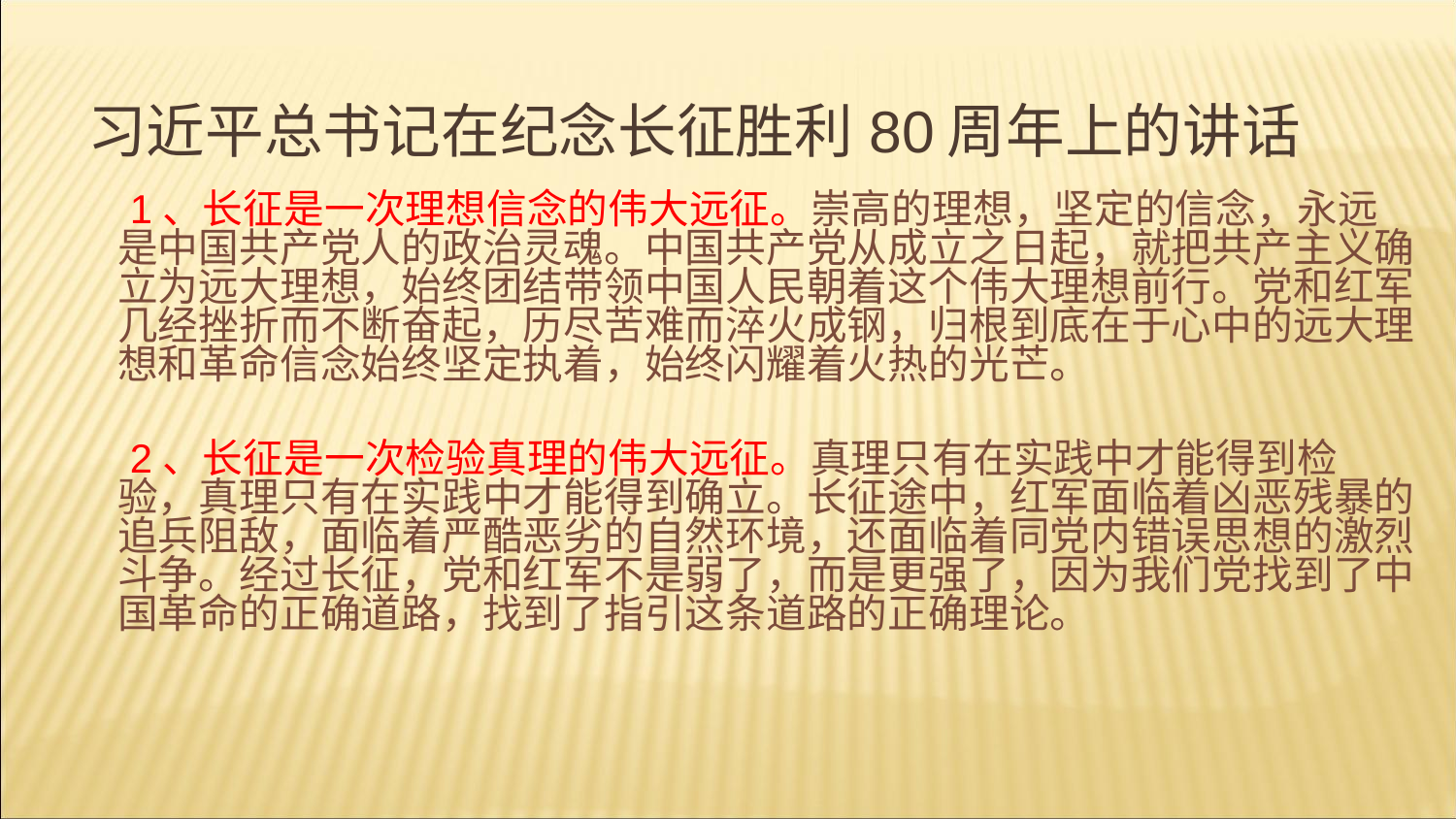

1、长征是一次理想信念的伟大远征。崇高的理想，坚定的信念，永远是中国共产党人的政治灵魂。中国共产党从成立之日起，就把共产主义确立为远大理想，始终团结带领中国人民朝着这个伟大理想前行。党和红军几经挫折而不断奋起，历尽苦难而淬火成钢，归根到底在于心中的远大理想和革命信念始终坚定执着，始终闪耀着火热的光芒。

      2、长征是一次检验真理的伟大远征。真理只有在实践中才能得到检验，真理只有在实践中才能得到确立。长征途中，红军面临着凶恶残暴的追兵阻敌，面临着严酷恶劣的自然环境，还面临着同党内错误思想的激烈斗争。经过长征，党和红军不是弱了，而是更强了，因为我们党找到了中国革命的正确道路，找到了指引这条道路的正确理论。

习近平总书记在纪念长征胜利80周年上的讲话